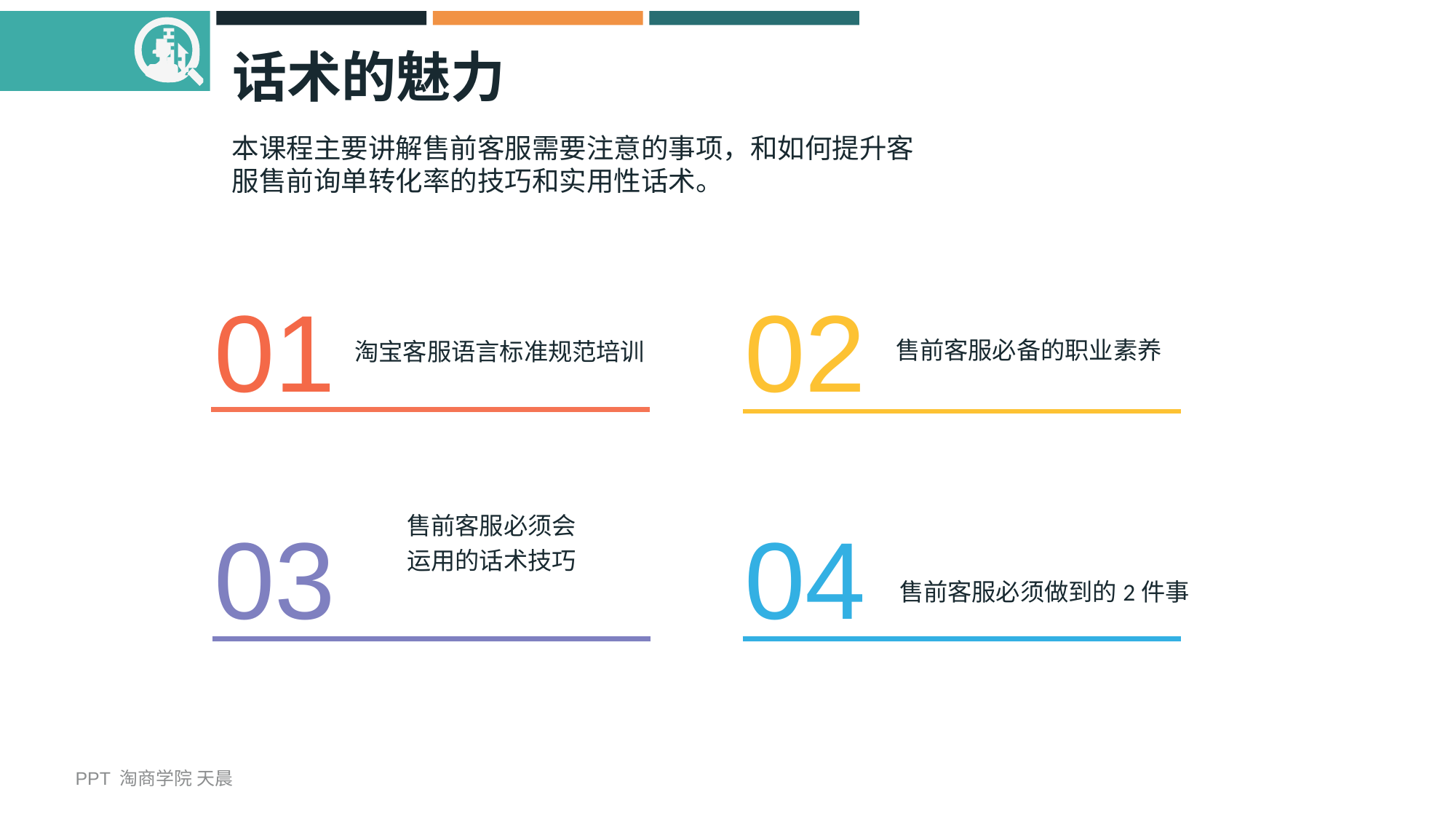

# 话术的魅力
本课程主要讲解售前客服需要注意的事项，和如何提升客服售前询单转化率的技巧和实用性话术。

01
02
售前客服必备的职业素养
淘宝客服语言标准规范培训
售前客服必须会
运用的话术技巧

03
04
售前客服必须做到的2件事
PPT 淘商学院 天晨
5